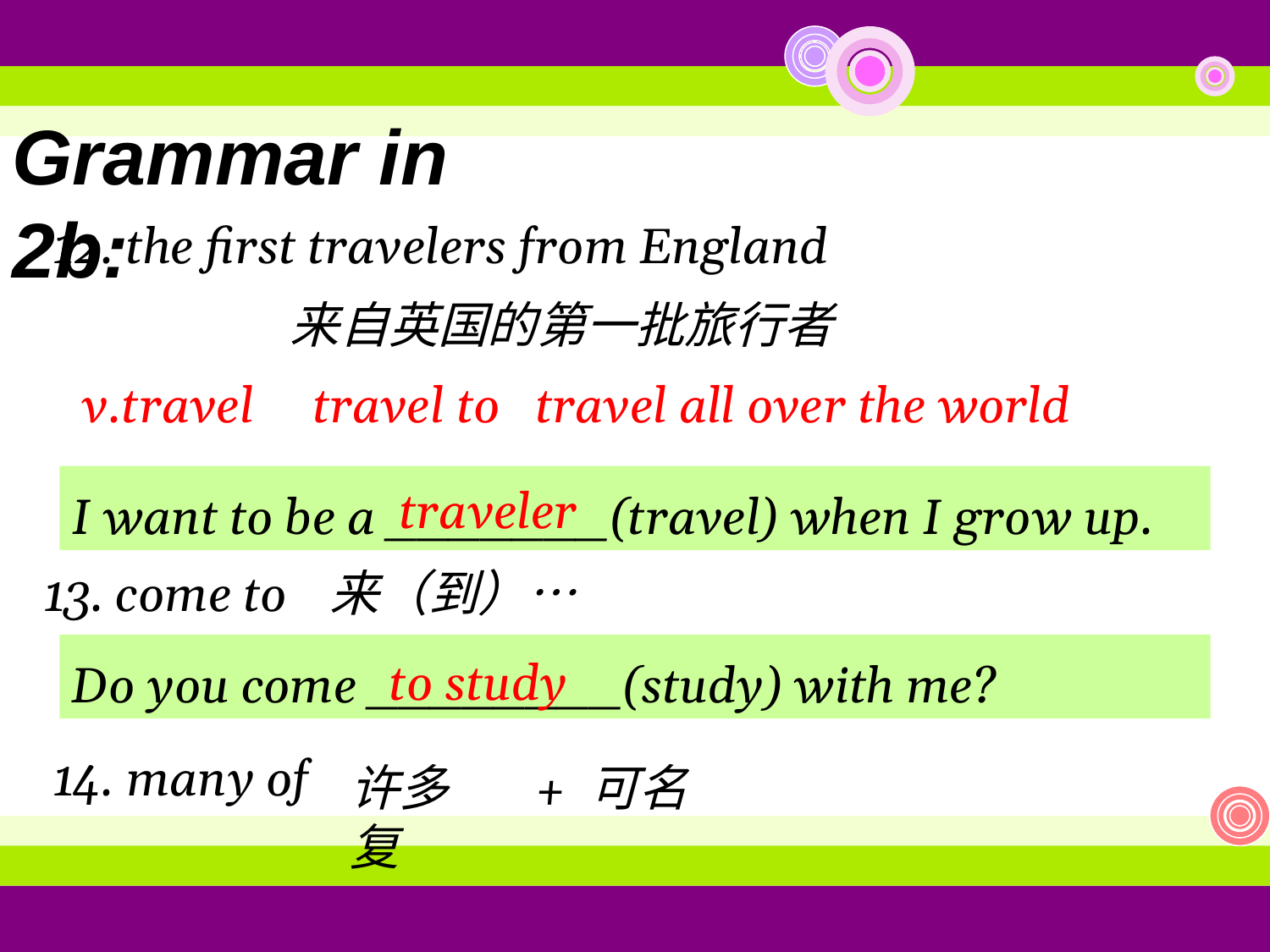

Grammar in 2b:
12. the first travelers from England
来自英国的第一批旅行者
v.travel     travel to   travel all over the world
I want to be a _______(travel) when I grow up.
traveler
13. come to
来（到）…
Do you come ________(study) with me?
to study
14. many of
许多   + 可名复